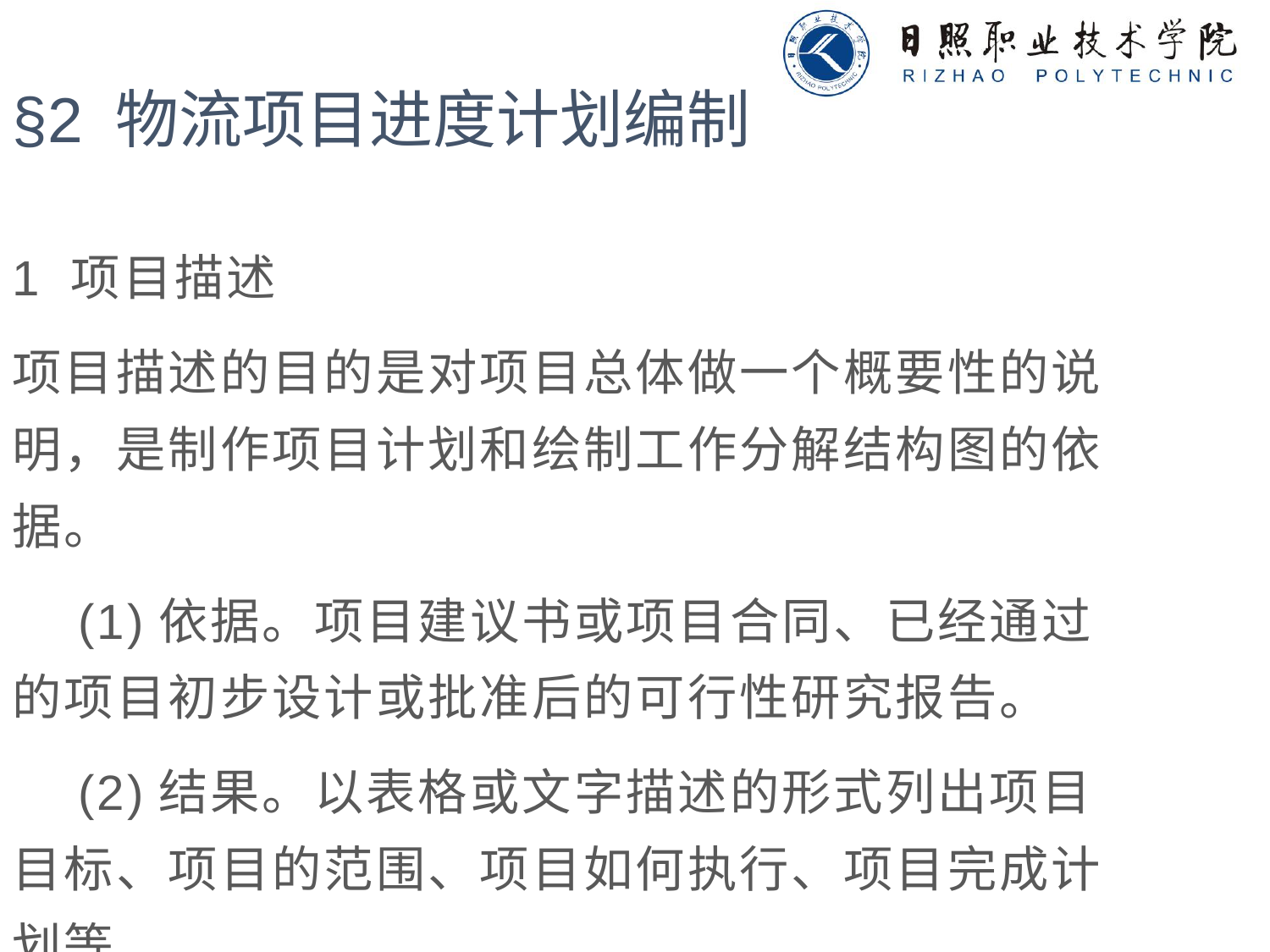

§2 物流项目进度计划编制
1 项目描述
项目描述的目的是对项目总体做一个概要性的说明，是制作项目计划和绘制工作分解结构图的依据。
    (1)依据。项目建议书或项目合同、已经通过的项目初步设计或批准后的可行性研究报告。
    (2)结果。以表格或文字描述的形式列出项目目标、项目的范围、项目如何执行、项目完成计划等